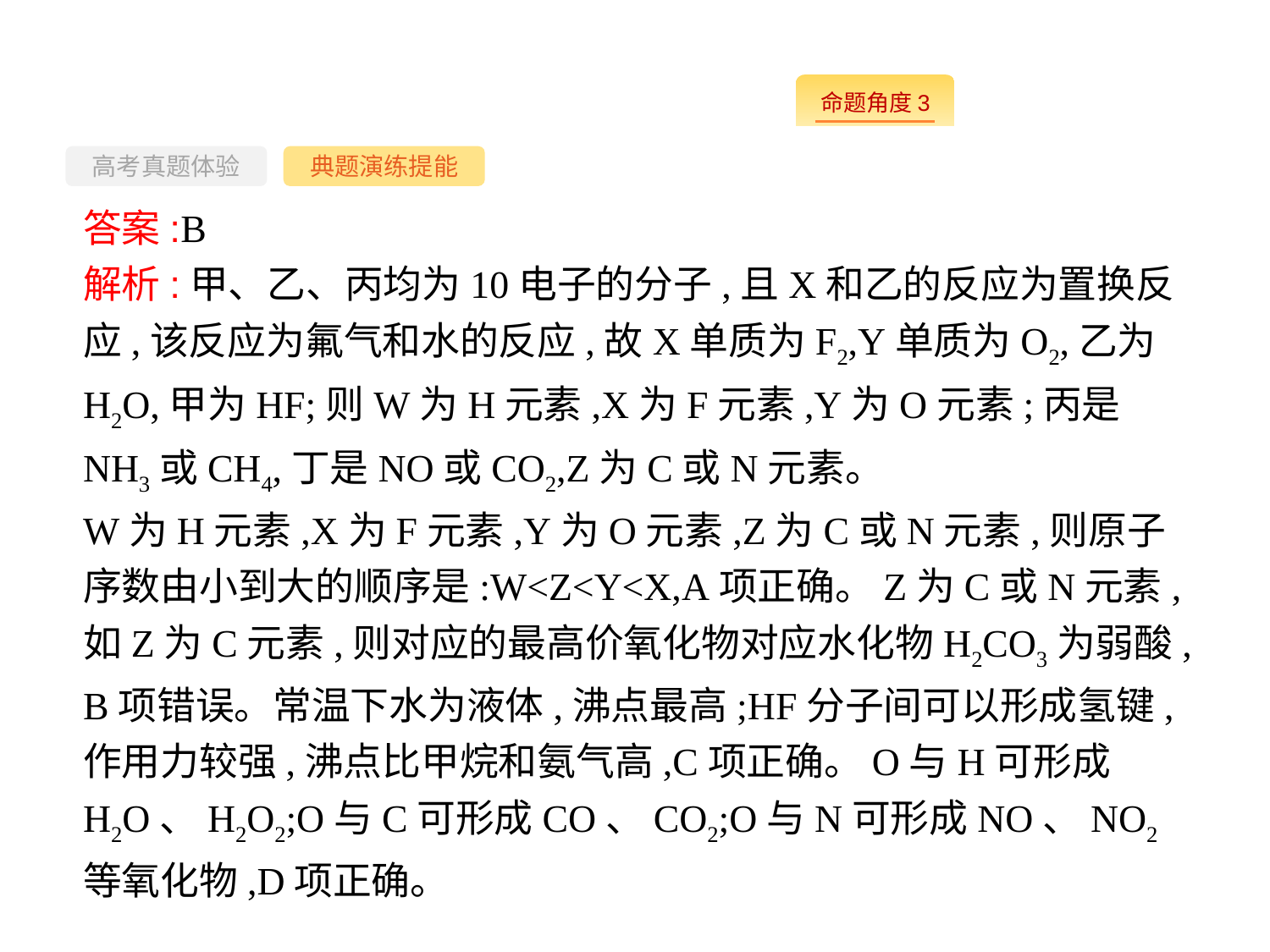

-90-
高考真题体验
典题演练提能
答案:B
解析:甲、乙、丙均为10电子的分子,且X和乙的反应为置换反应,该反应为氟气和水的反应,故X单质为F2,Y单质为O2,乙为H2O,甲为HF;则W为H元素,X为F元素,Y为O元素;丙是NH3或CH4,丁是NO或CO2,Z为C或N元素。
W为H元素,X为F元素,Y为O元素,Z为C或N元素,则原子序数由小到大的顺序是:W<Z<Y<X,A项正确。Z为C或N元素,如Z为C元素,则对应的最高价氧化物对应水化物H2CO3为弱酸,B项错误。常温下水为液体,沸点最高;HF分子间可以形成氢键,作用力较强,沸点比甲烷和氨气高,C项正确。O与H可形成H2O、H2O2;O与C可形成CO、CO2;O与N可形成NO、NO2等氧化物,D项正确。